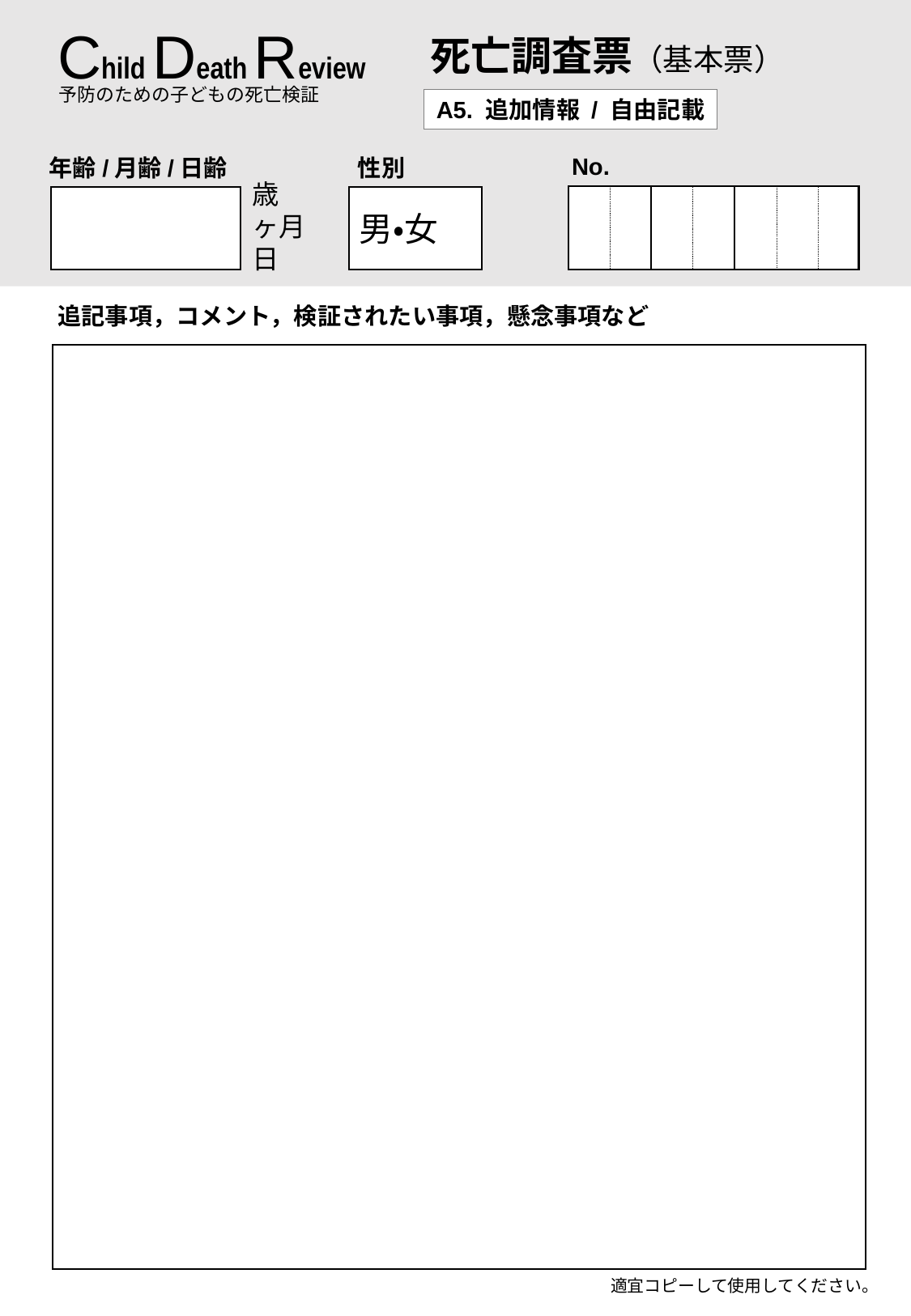

Child Death Review
死亡調査票（基本票）
予防のための子どもの死亡検証
A5. 追加情報 / 自由記載
No.
年齢/月齢/日齢
性別
歳
ヶ月
日

男・女
追記事項，コメント，検証されたい事項，懸念事項など

適宜コピーして使用してください。